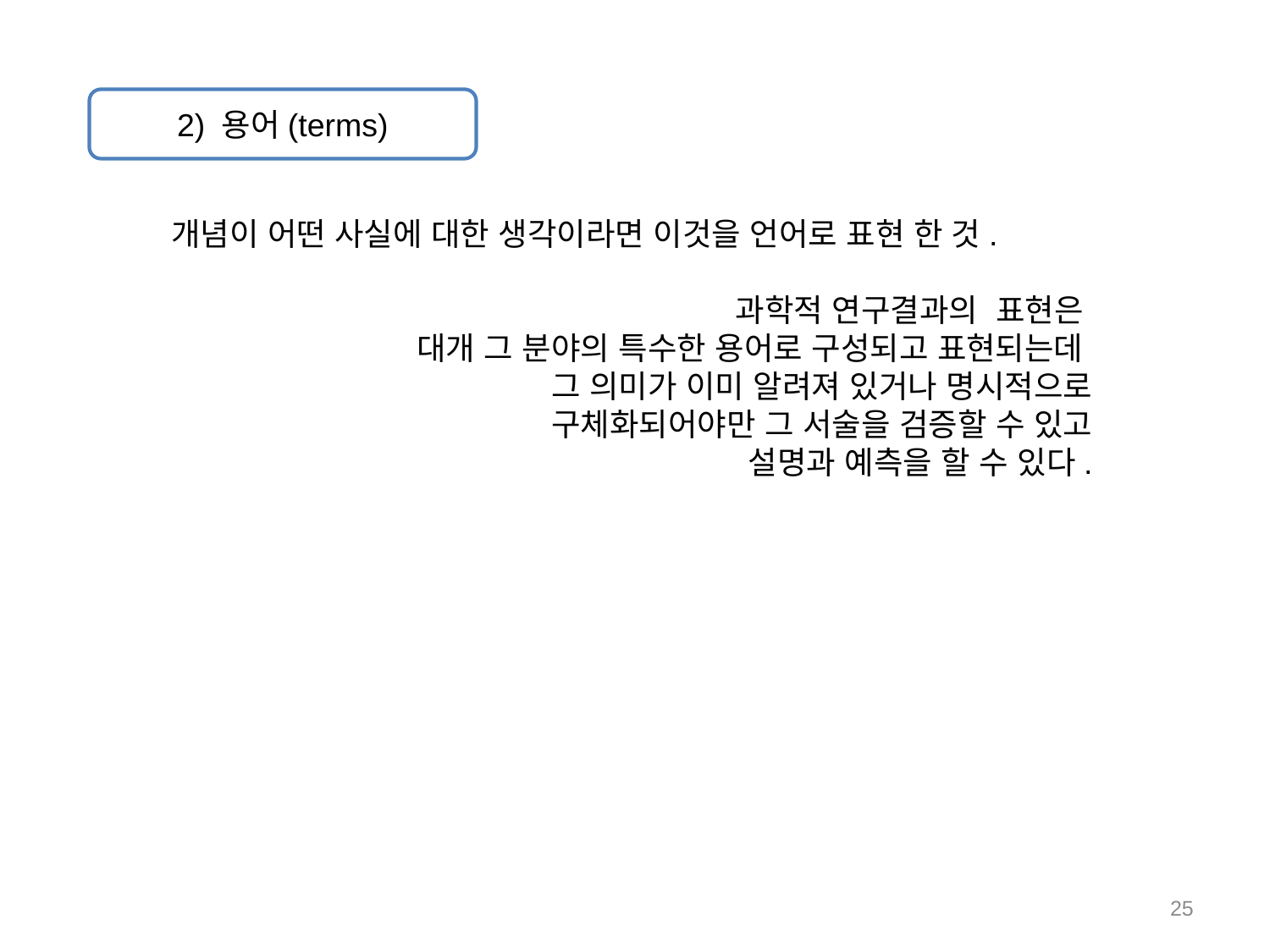

2) 용어(terms)
개념이 어떤 사실에 대한 생각이라면 이것을 언어로 표현 한 것.

과학적 연구결과의  표현은
대개 그 분야의 특수한 용어로 구성되고 표현되는데
그 의미가 이미 알려져 있거나 명시적으로
 구체화되어야만 그 서술을 검증할 수 있고
 설명과 예측을 할 수 있다.
25